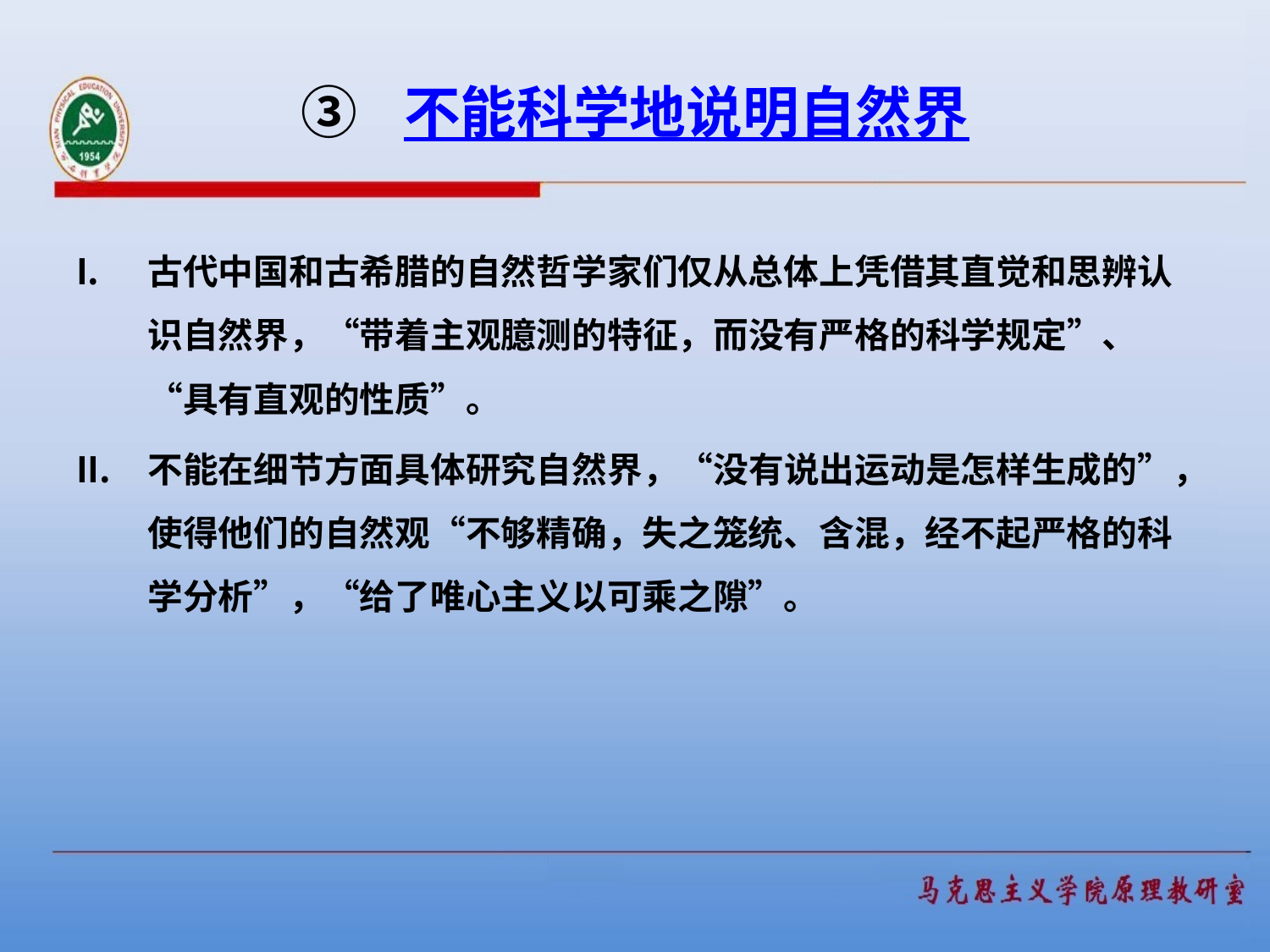

# 不能科学地说明自然界
古代中国和古希腊的自然哲学家们仅从总体上凭借其直觉和思辨认识自然界，“带着主观臆测的特征，而没有严格的科学规定”、“具有直观的性质”。
不能在细节方面具体研究自然界，“没有说出运动是怎样生成的”，使得他们的自然观“不够精确，失之笼统、含混，经不起严格的科学分析”，“给了唯心主义以可乘之隙”。